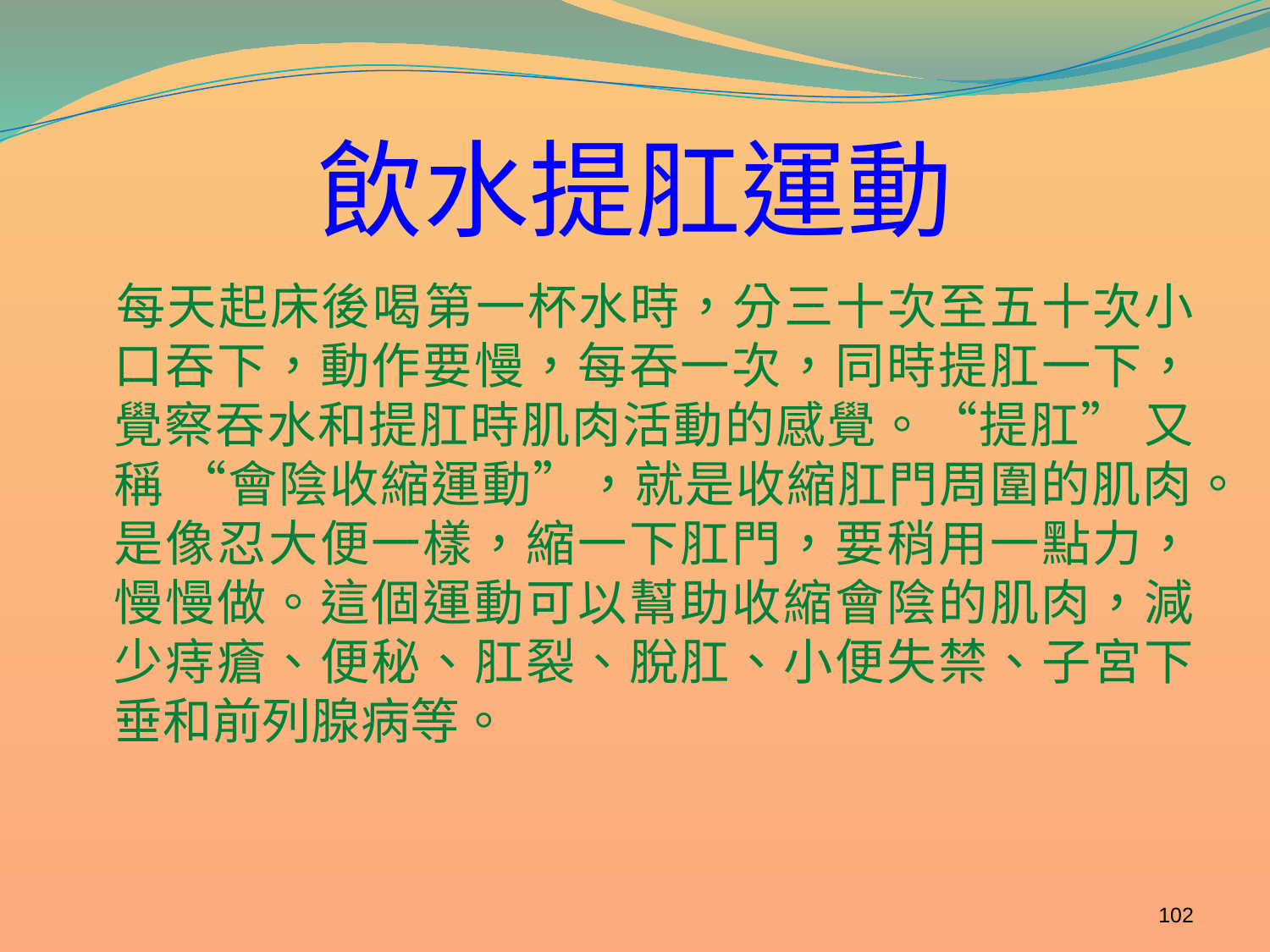

# 飲水提肛運動
	每天起床後喝第一杯水時，分三十次至五十次小口吞下，動作要慢，每吞一次，同時提肛一下，覺察吞水和提肛時肌肉活動的感覺。“提肛” 又稱 “會陰收縮運動”，就是收縮肛門周圍的肌肉。是像忍大便一樣，縮一下肛門，要稍用一點力，慢慢做。這個運動可以幫助收縮會陰的肌肉，減少痔瘡、便秘、肛裂、脫肛、小便失禁、子宮下垂和前列腺病等。
102